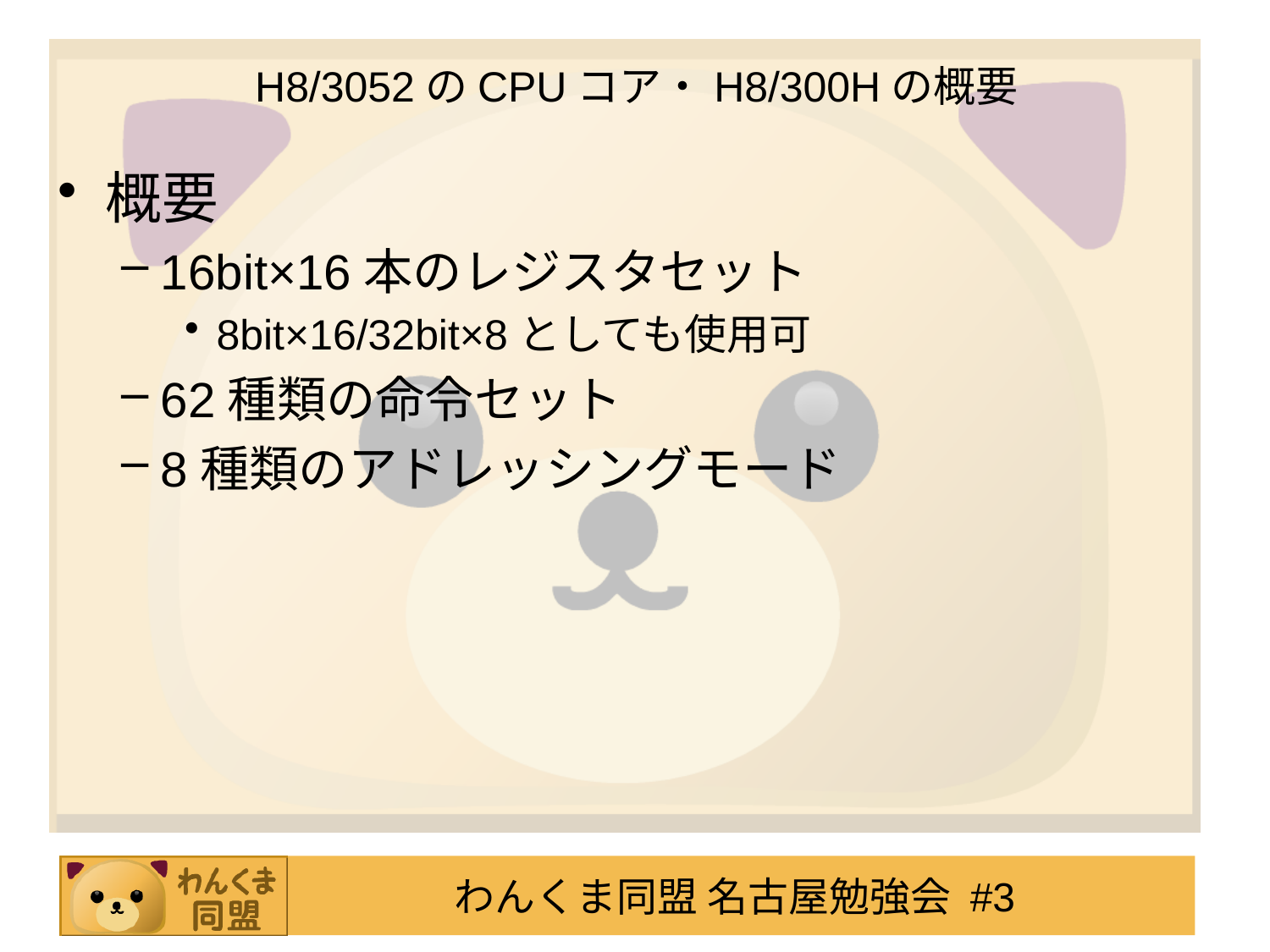

# H8/3052のCPUコア・H8/300Hの概要
概要
16bit×16本のレジスタセット
8bit×16/32bit×8としても使用可
62種類の命令セット
8種類のアドレッシングモード